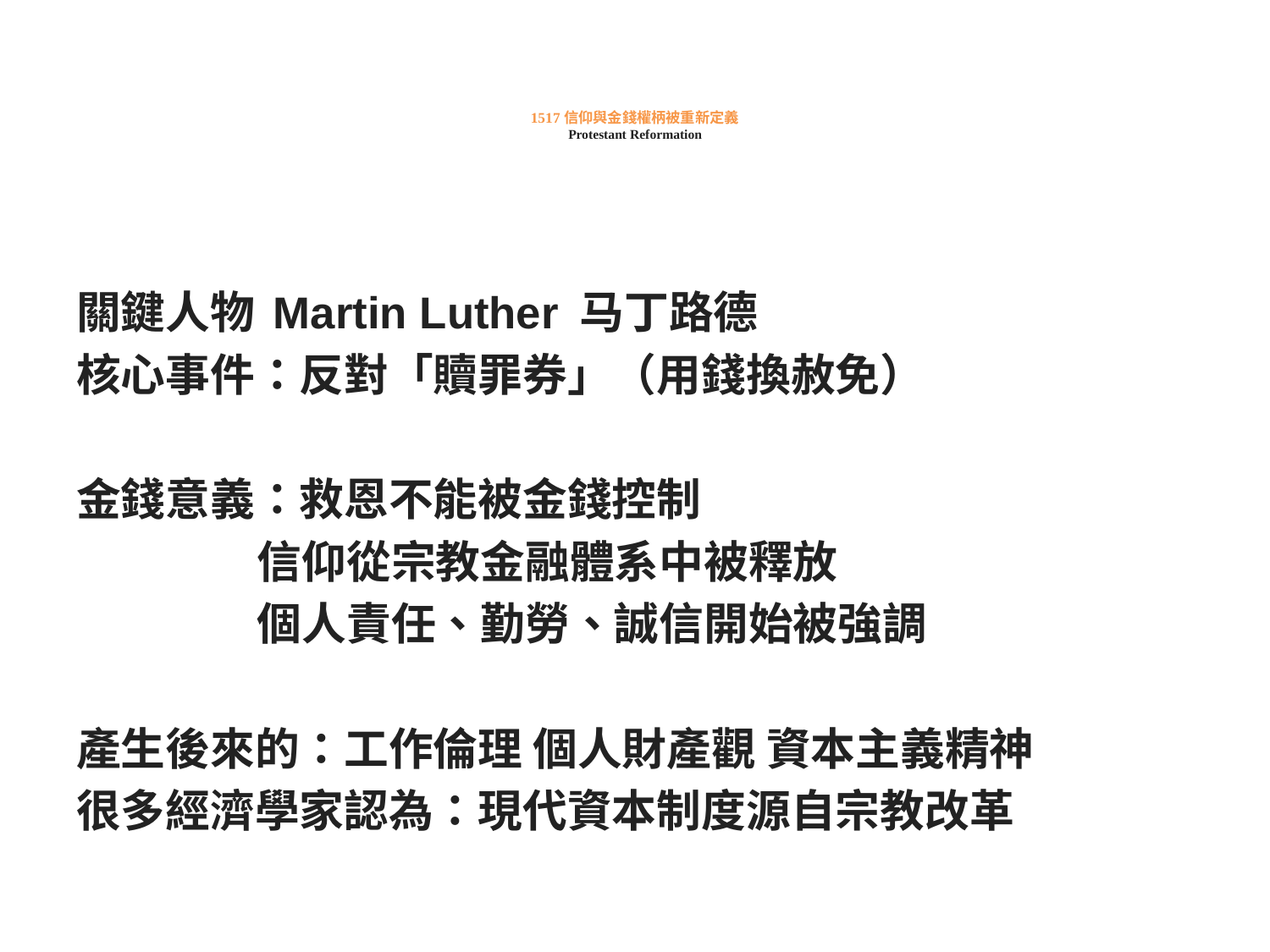

# 1517 信仰與金錢權柄被重新定義 Protestant Reformation

關鍵人物 Martin Luther 马丁路德
核心事件：反對「贖罪券」（用錢換赦免）

金錢意義：救恩不能被金錢控制
                 信仰從宗教金融體系中被釋放
                 個人責任、勤勞、誠信開始被強調

產生後來的：工作倫理 個人財產觀 資本主義精神
很多經濟學家認為：現代資本制度源自宗教改革